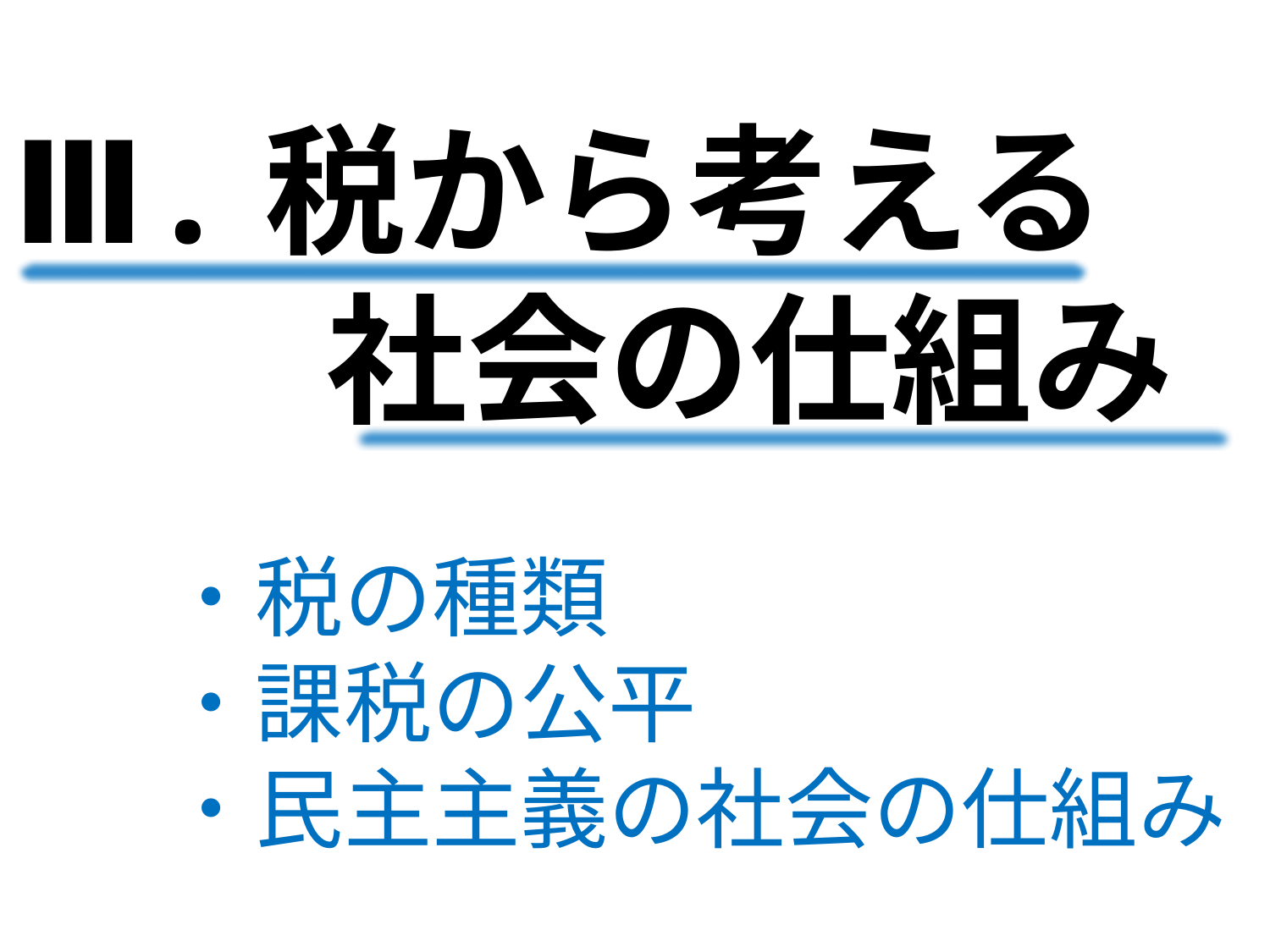

Ⅲ.税から考える
　　 社会の仕組み

・税の種類
・課税の公平
・民主主義の社会の仕組み